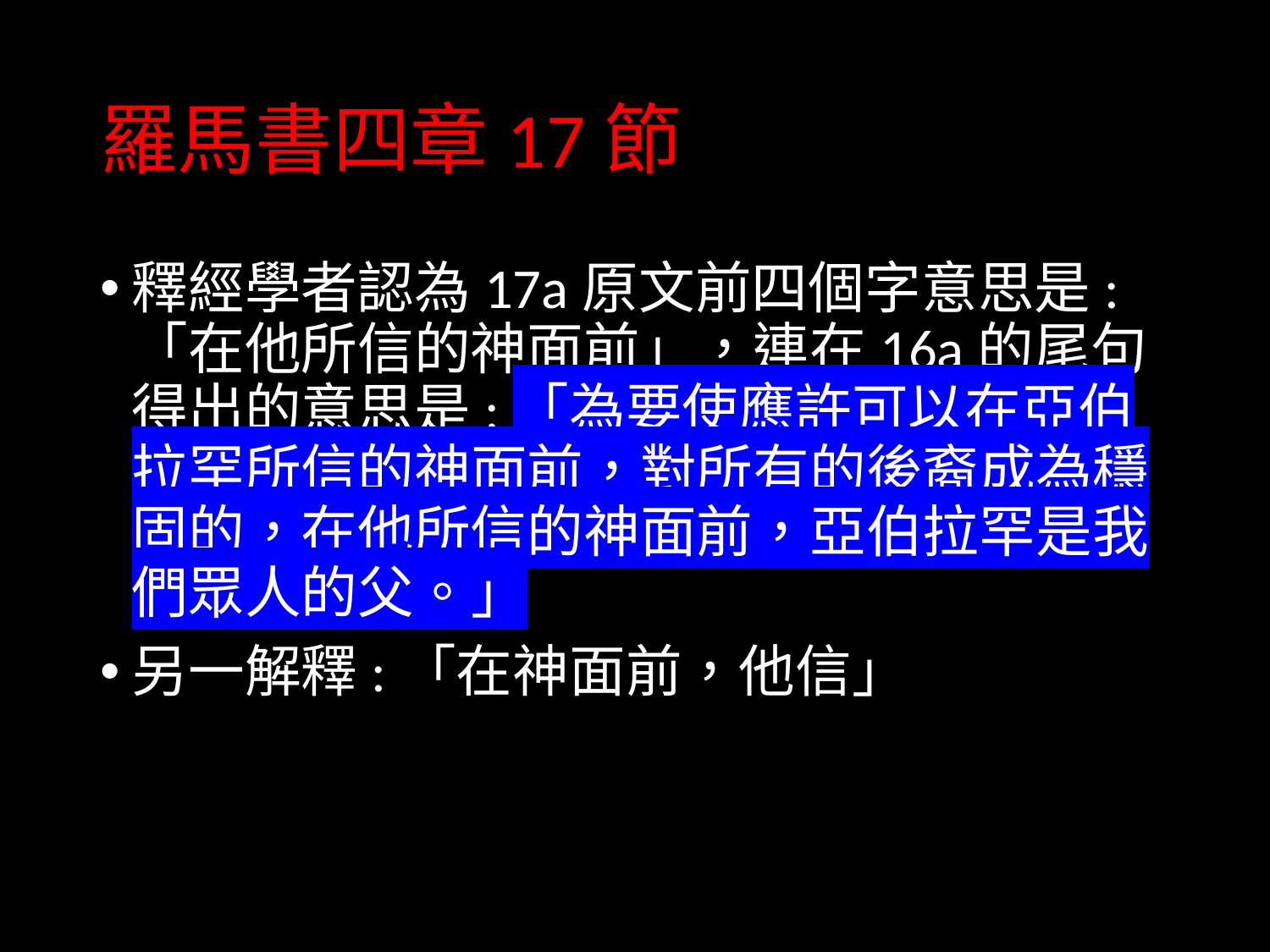

# 羅馬書四章17節
釋經學者認為17a原文前四個字意思是:「在他所信的神面前」，連在16a的尾句得出的意思是:「為要使應許可以在亞伯拉罕所信的神面前，對所有的後裔成為穩固的，在他所信的神面前，亞伯拉罕是我們眾人的父。」
另一解釋:「在神面前，他信」